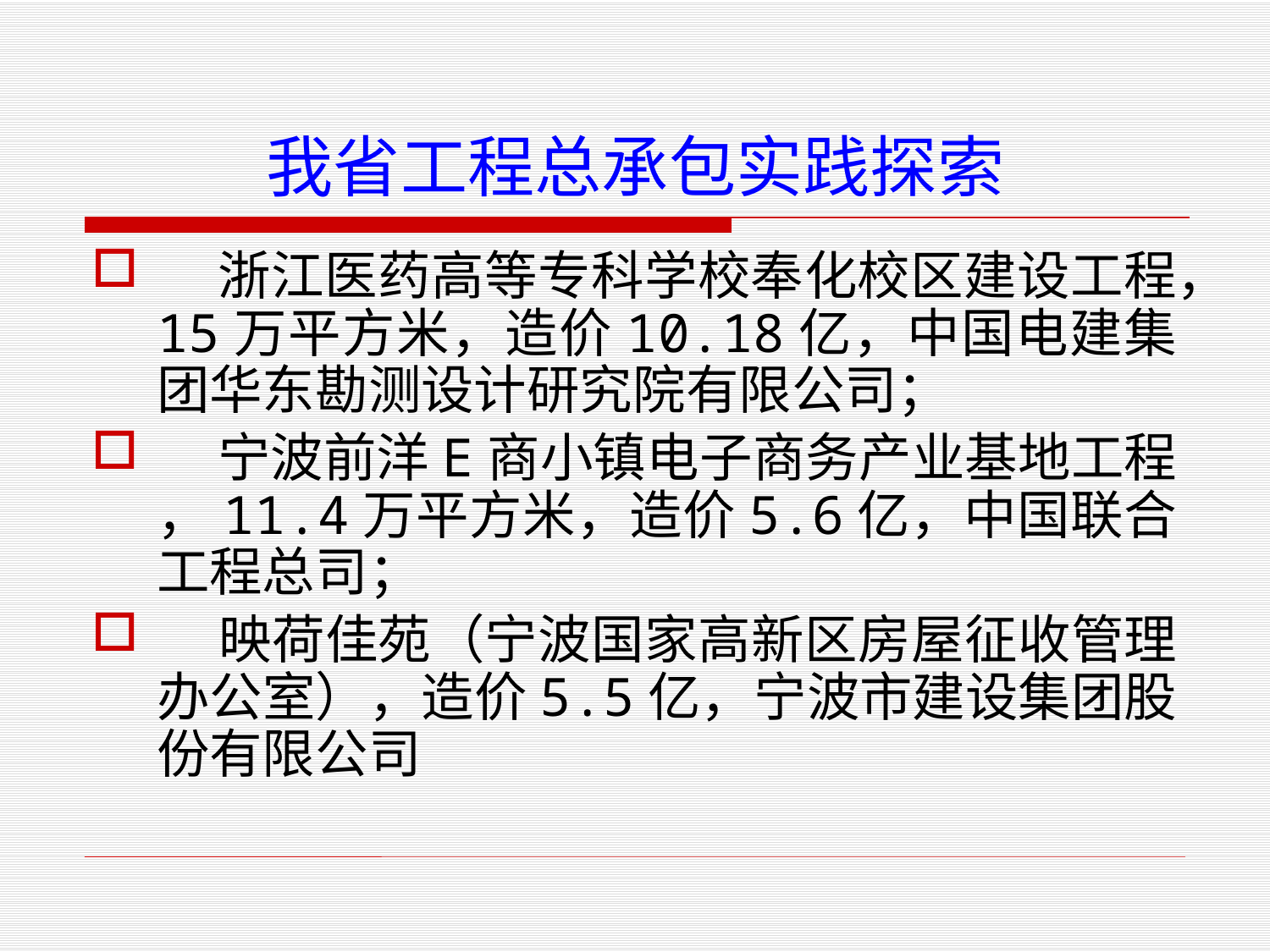

# 我省工程总承包实践探索
    浙江医药高等专科学校奉化校区建设工程，15万平方米，造价10.18亿，中国电建集团华东勘测设计研究院有限公司；
    宁波前洋E商小镇电子商务产业基地工程 ，11.4万平方米，造价5.6亿，中国联合工程总司；
    映荷佳苑（宁波国家高新区房屋征收管理办公室），造价5.5亿，宁波市建设集团股份有限公司